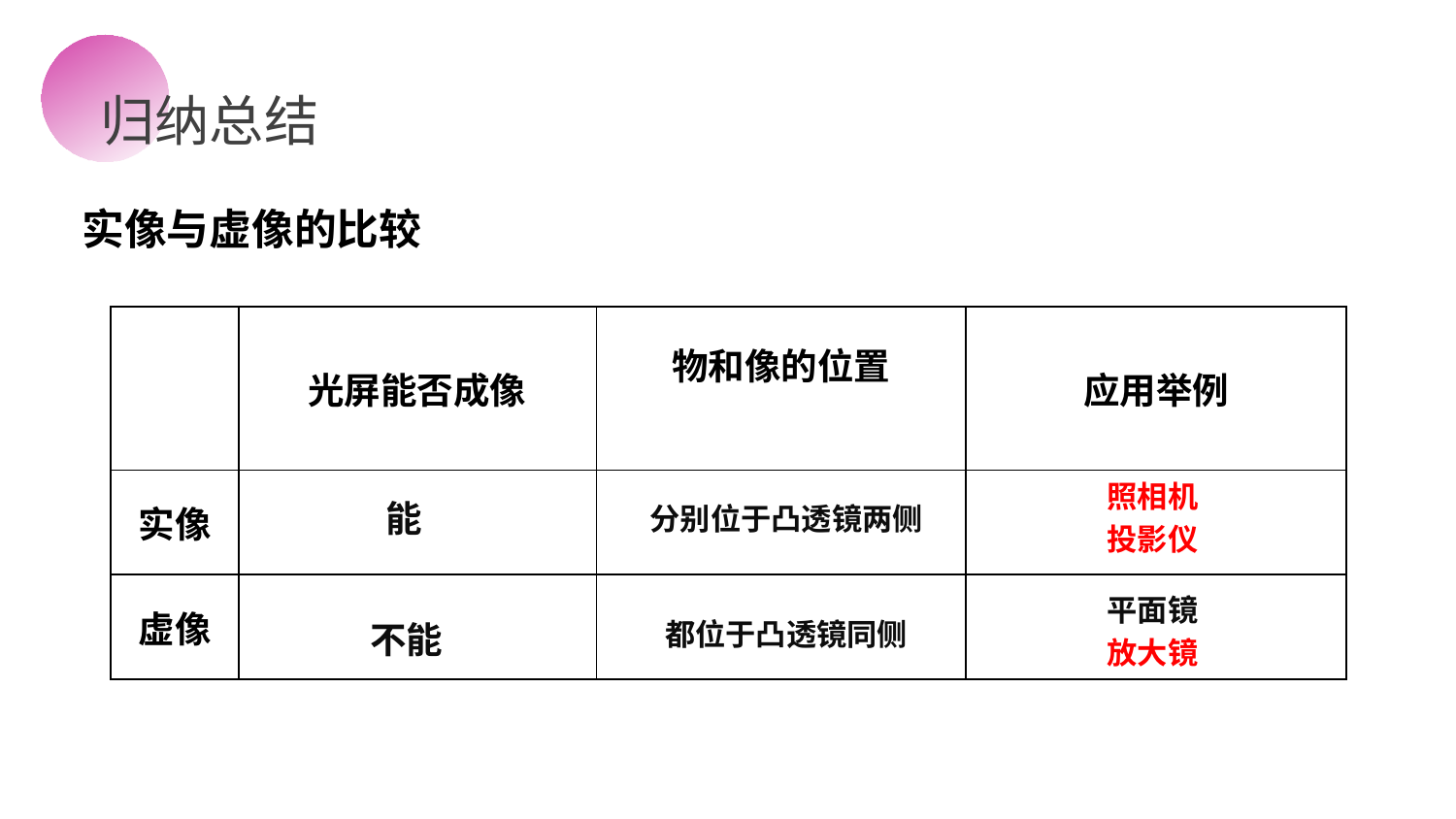

归纳总结
实像与虚像的比较
|  | 光屏能否成像 | 物和像的位置 | 应用举例 |
| --- | --- | --- | --- |
| 实像 |  |  |  |
| 虚像 |  |  |  |
照相机
投影仪
能
分别位于凸透镜两侧
平面镜
放大镜
都位于凸透镜同侧
不能